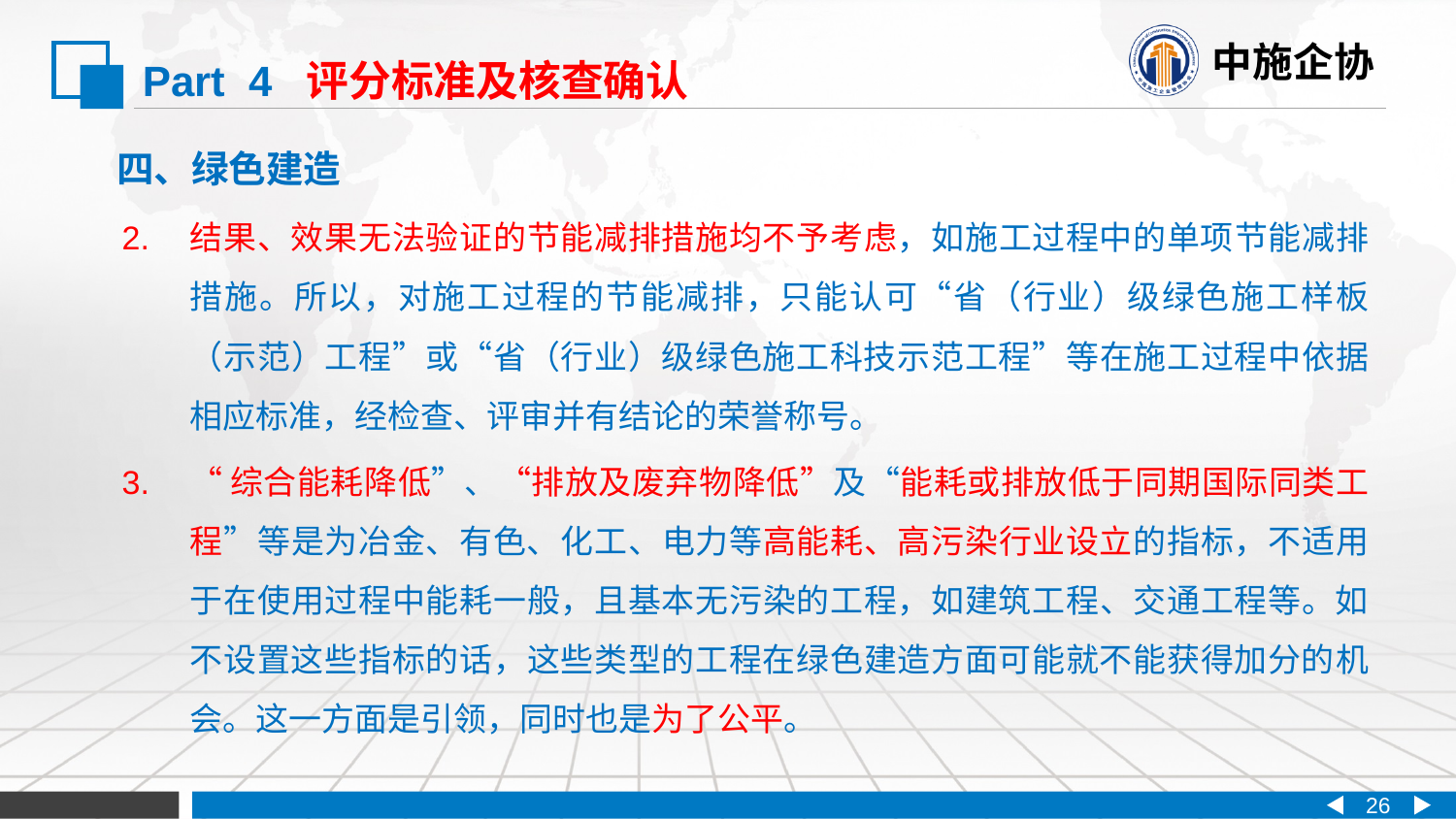

Part  4  评分标准及核查确认
   四、绿色建造
结果、效果无法验证的节能减排措施均不予考虑，如施工过程中的单项节能减排措施。所以，对施工过程的节能减排，只能认可“省（行业）级绿色施工样板（示范）工程”或“省（行业）级绿色施工科技示范工程”等在施工过程中依据相应标准，经检查、评审并有结论的荣誉称号。
“综合能耗降低”、“排放及废弃物降低”及“能耗或排放低于同期国际同类工程”等是为冶金、有色、化工、电力等高能耗、高污染行业设立的指标，不适用于在使用过程中能耗一般，且基本无污染的工程，如建筑工程、交通工程等。如不设置这些指标的话，这些类型的工程在绿色建造方面可能就不能获得加分的机会。这一方面是引领，同时也是为了公平。